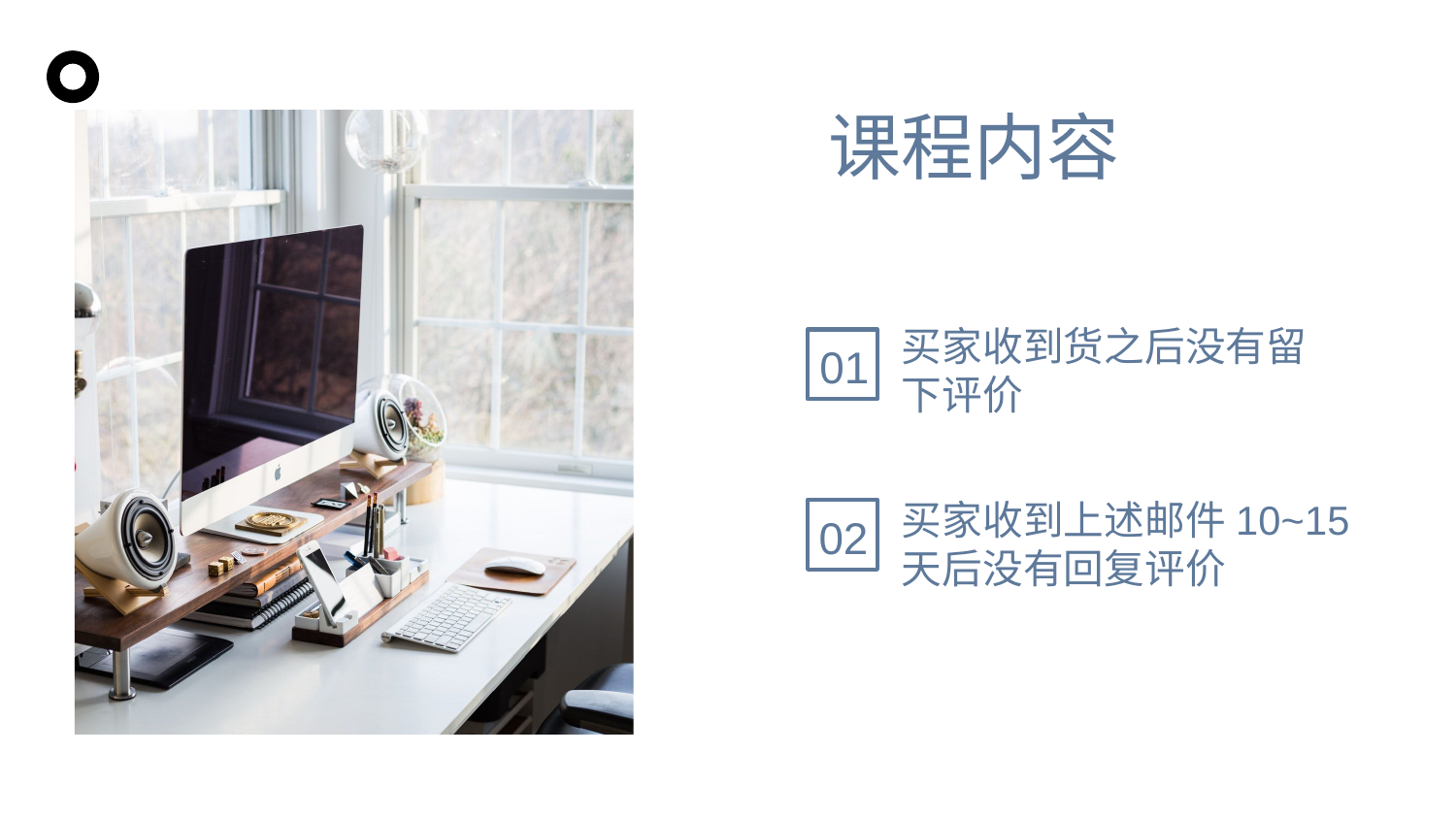

课程内容

买家收到货之后没有留下评价

01
买家收到上述邮件10~15天后没有回复评价

02